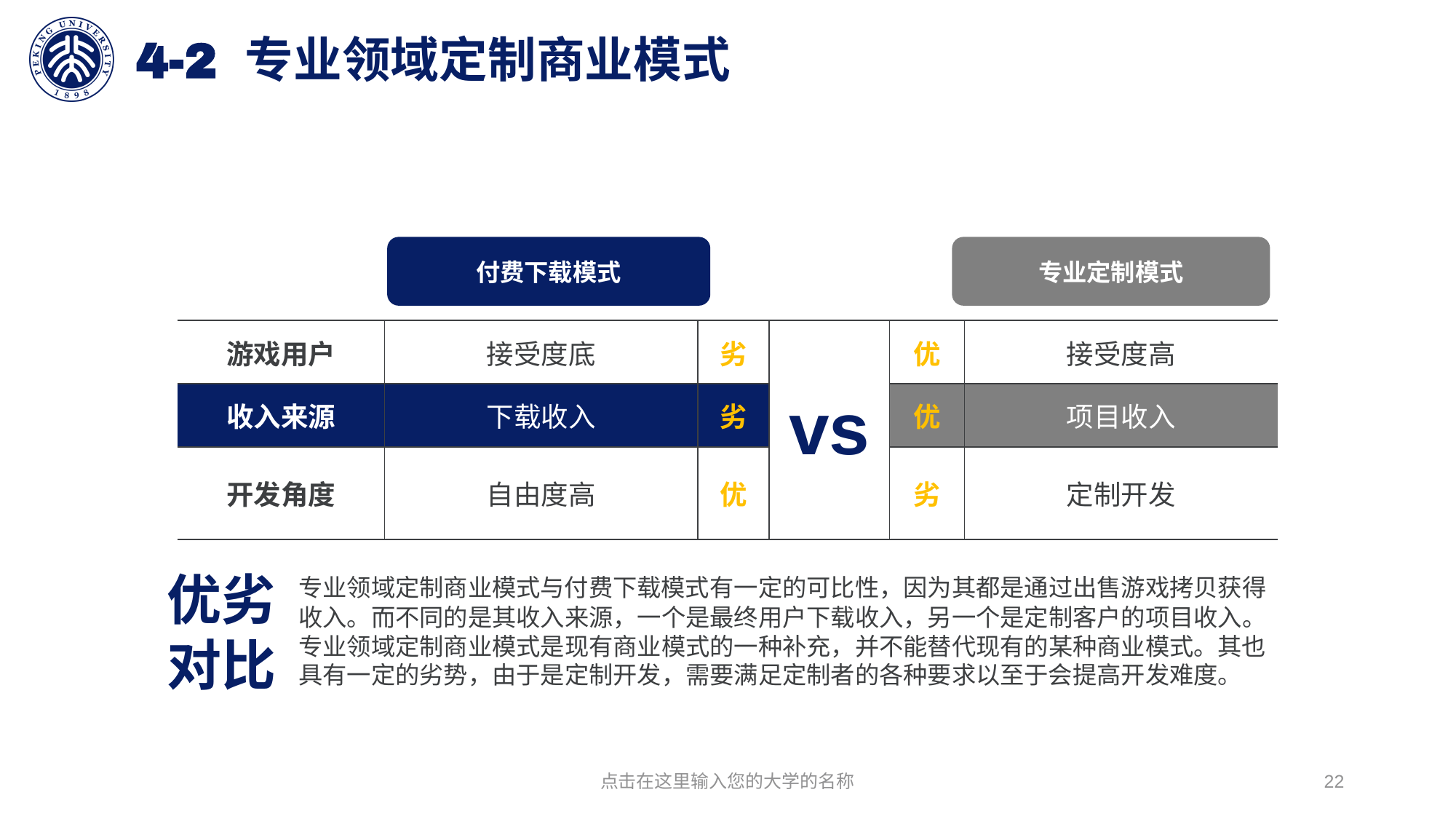

# 4-2 专业领域定制商业模式
付费下载模式
专业定制模式
| 游戏用户 | 接受度底 | 劣 | vs | 优 | 接受度高 |
| --- | --- | --- | --- | --- | --- |
| 收入来源 | 下载收入 | 劣 |  | 优 | 项目收入 |
| 开发角度 | 自由度高 | 优 |  | 劣 | 定制开发 |
优劣
对比
专业领域定制商业模式与付费下载模式有一定的可比性，因为其都是通过出售游戏拷贝获得收入。而不同的是其收入来源，一个是最终用户下载收入，另一个是定制客户的项目收入。专业领域定制商业模式是现有商业模式的一种补充，并不能替代现有的某种商业模式。其也具有一定的劣势，由于是定制开发，需要满足定制者的各种要求以至于会提高开发难度。
点击在这里输入您的大学的名称
22